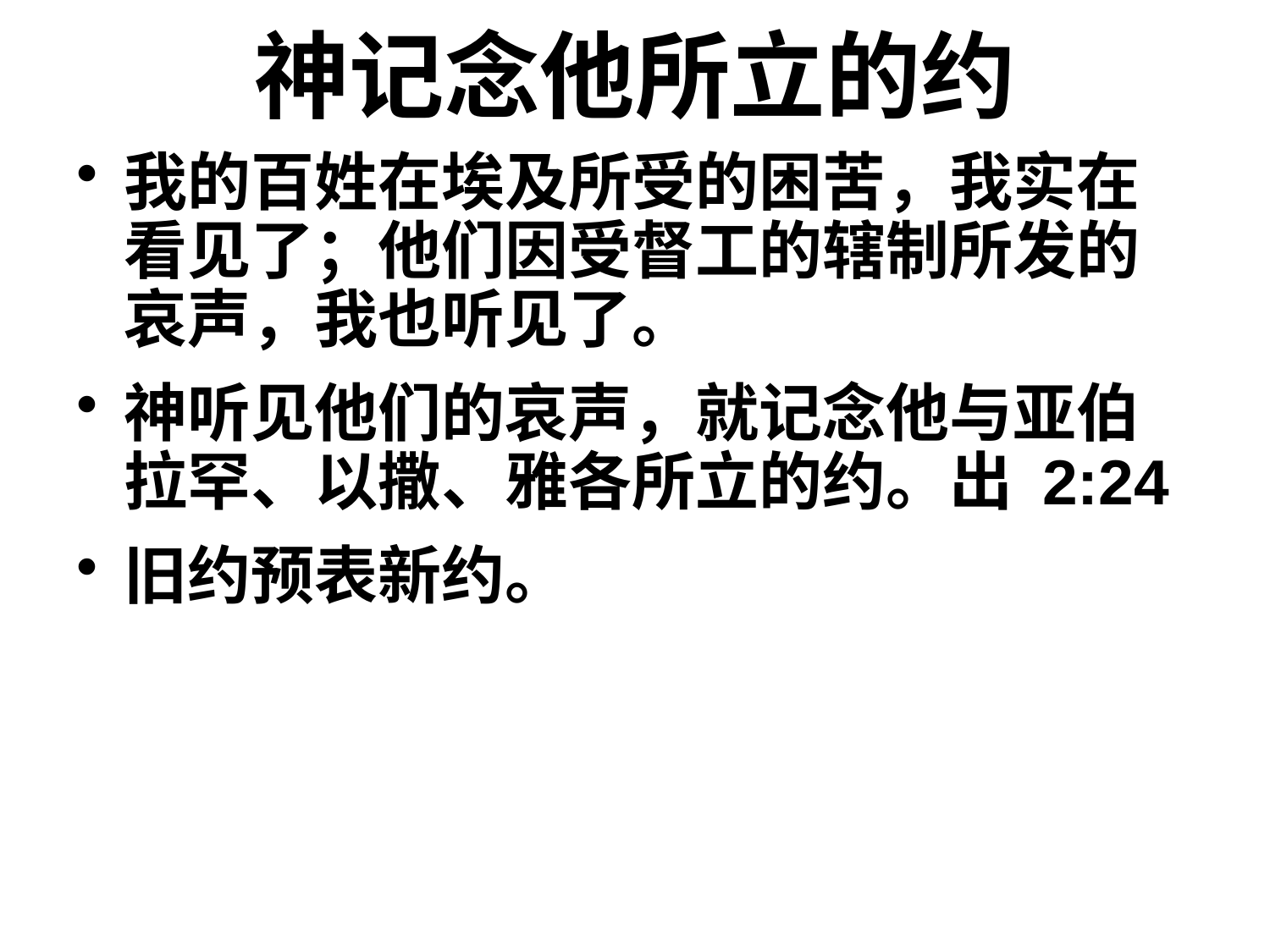

# 神记念他所立的约
我的百姓在埃及所受的困苦，我实在看见了；他们因受督工的辖制所发的哀声，我也听见了。
神听见他们的哀声，就记念他与亚伯拉罕、以撒、雅各所立的约。出 2:24
旧约预表新约。